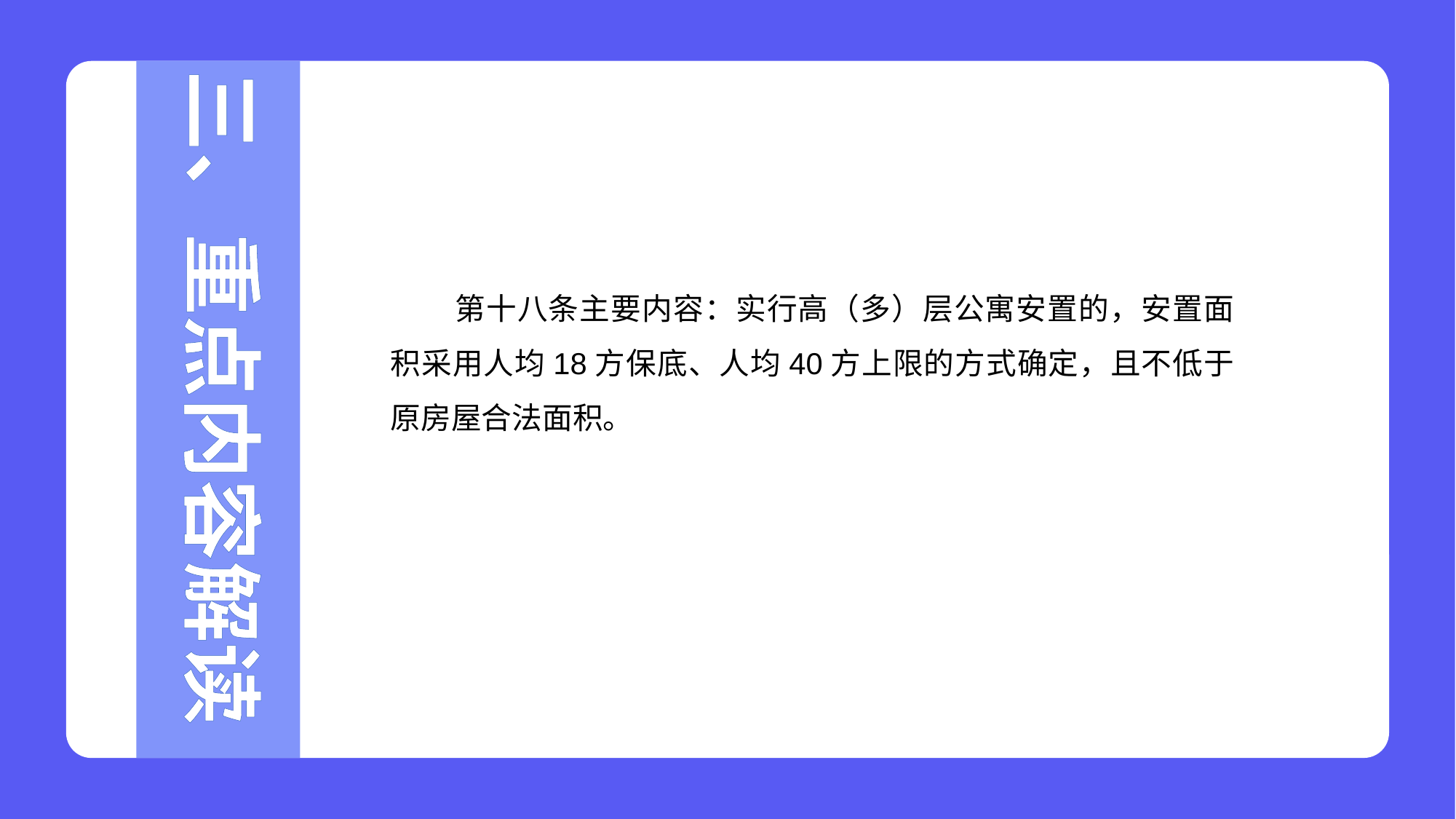

三、重点内容解读
第十八条主要内容：实行高（多）层公寓安置的，安置面积采用人均18方保底、人均40方上限的方式确定，且不低于原房屋合法面积。